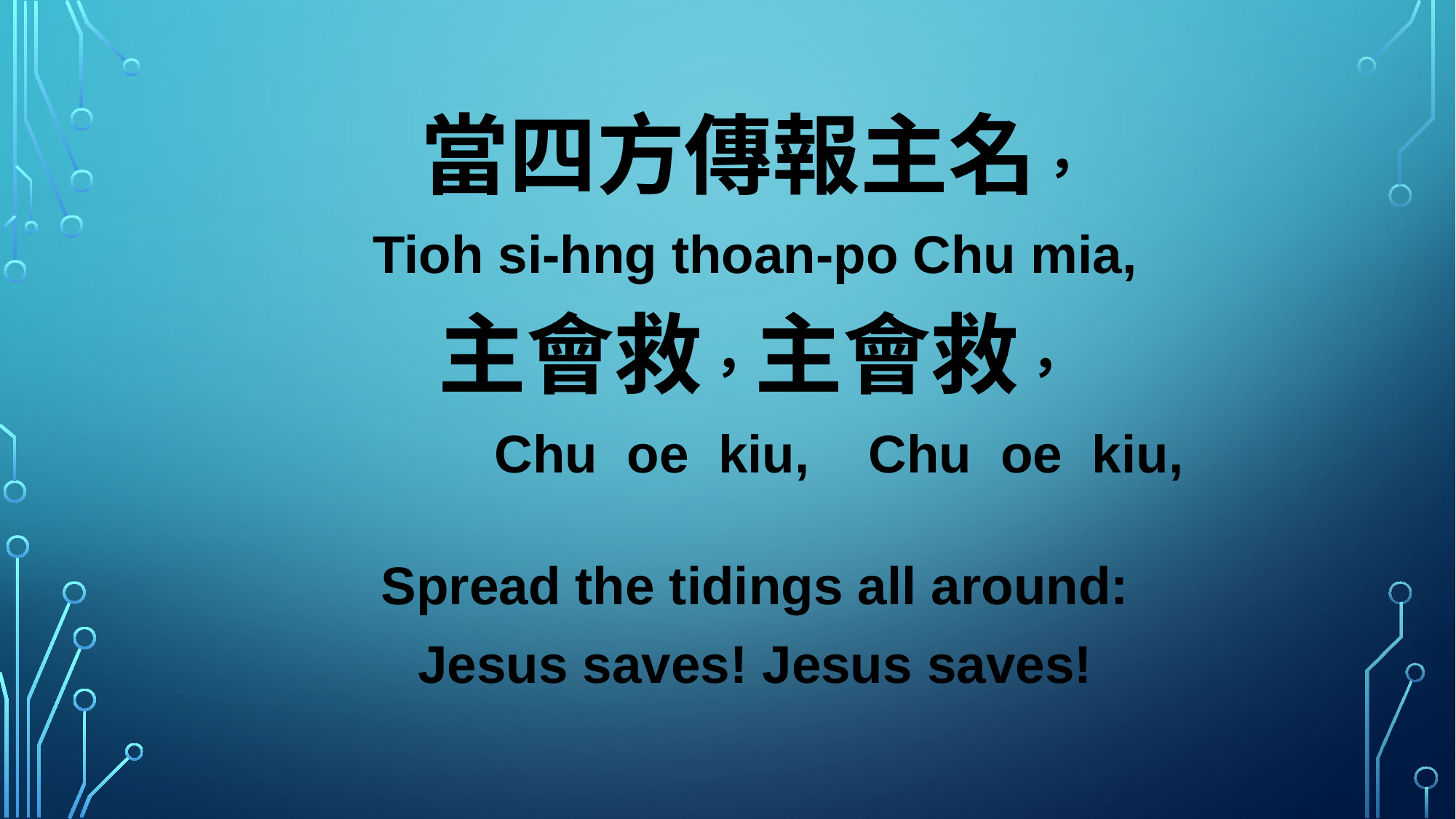

當四方傳報主名，
Tioh si-hng thoan-po Chu mia,
主會救，主會救，
                  Chu  oe  kiu,    Chu  oe  kiu,

Spread the tidings all around:
Jesus saves! Jesus saves!